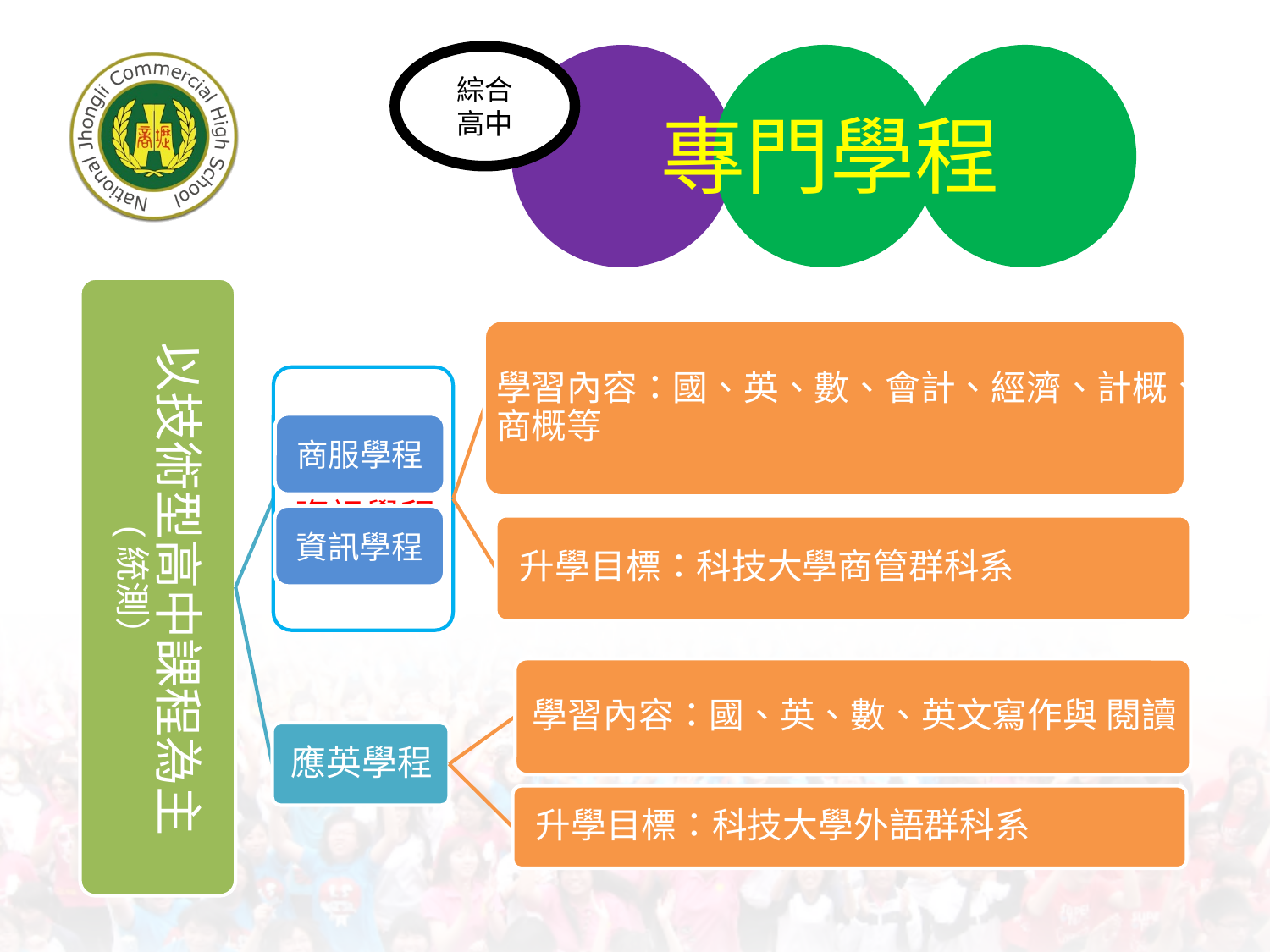

綜合
高中

專門學程
以技術型高中課程為主
(統測）

商服學程
資訊學程

學習內容：國、英、數、會計、經濟、計概、商概等

 升學目標：科技大學商管群科系

應英學程

學習內容：國、英、數、英文寫作與 閱讀

 升學目標：科技大學外語群科系
商服學程
資訊學程